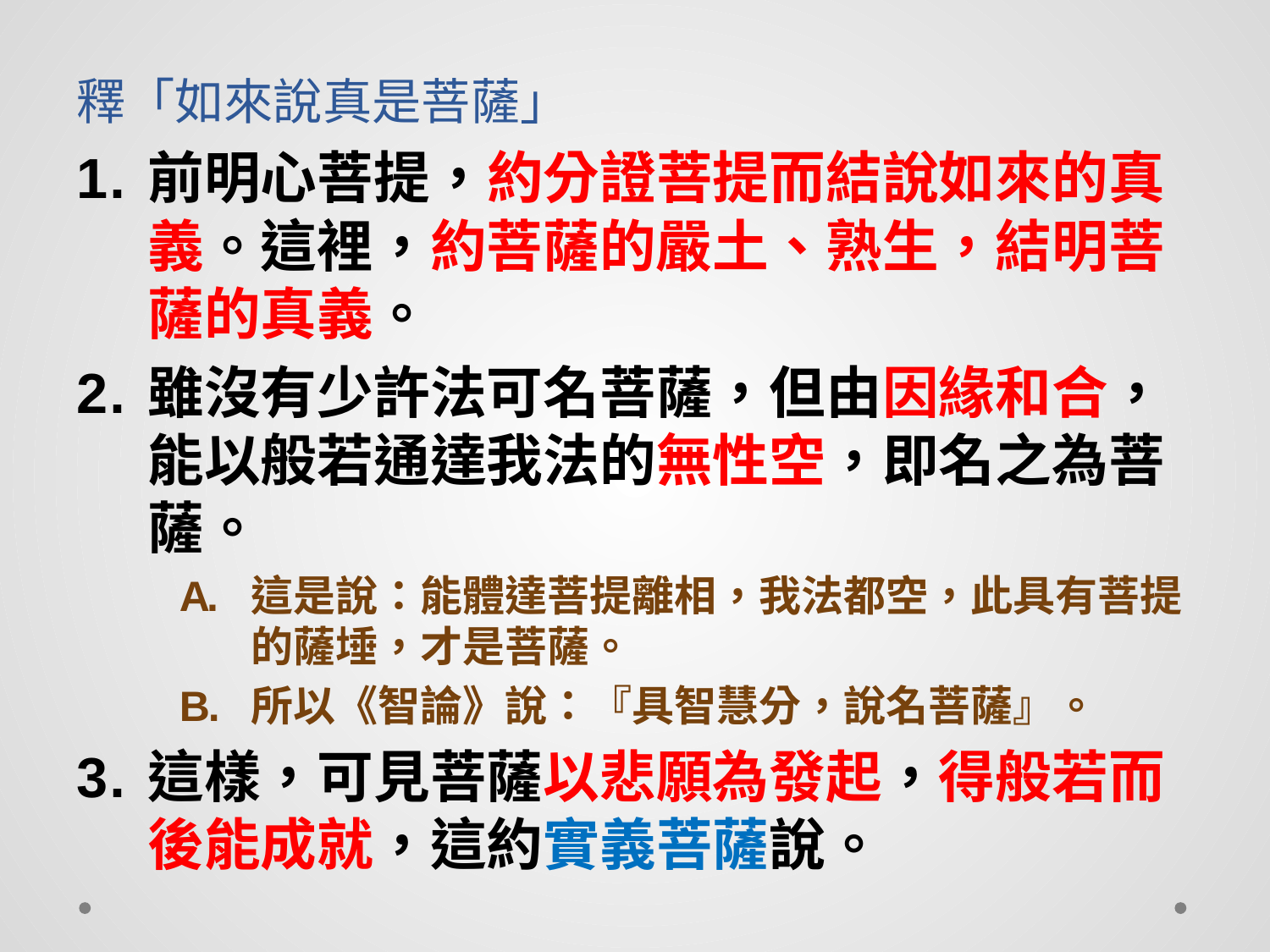

# 釋「如來說真是菩薩」
前明心菩提，約分證菩提而結說如來的真義。這裡，約菩薩的嚴土、熟生，結明菩薩的真義。
雖沒有少許法可名菩薩，但由因緣和合，能以般若通達我法的無性空，即名之為菩薩。
這是說：能體達菩提離相，我法都空，此具有菩提的薩埵，才是菩薩。
所以《智論》說：『具智慧分，說名菩薩』。
這樣，可見菩薩以悲願為發起，得般若而後能成就，這約實義菩薩說。